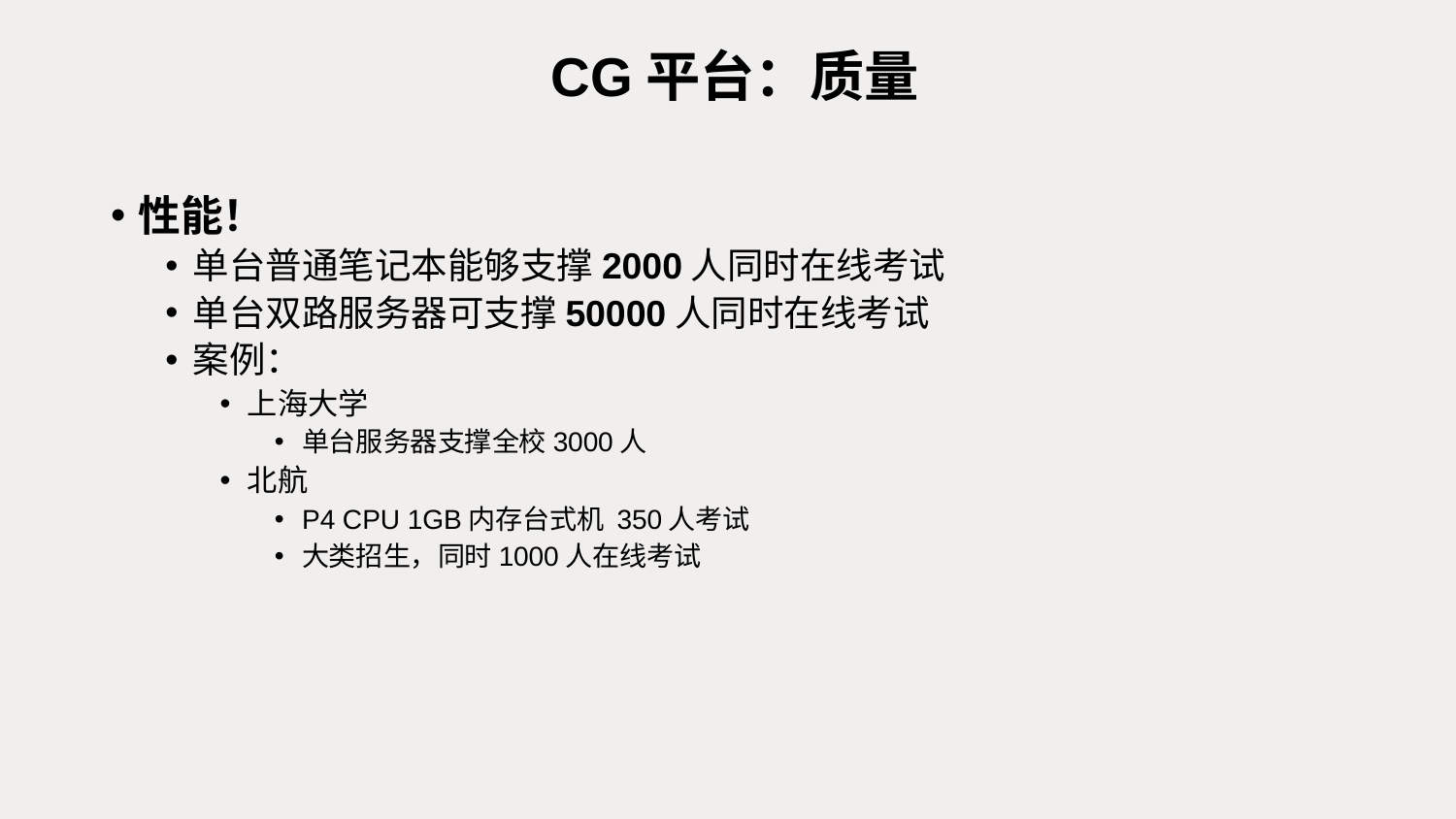

CG平台：质量
性能！
单台普通笔记本能够支撑2000人同时在线考试
单台双路服务器可支撑50000人同时在线考试
案例：
上海大学
单台服务器支撑全校3000人
北航
P4 CPU 1GB内存台式机 350人考试
大类招生，同时1000人在线考试